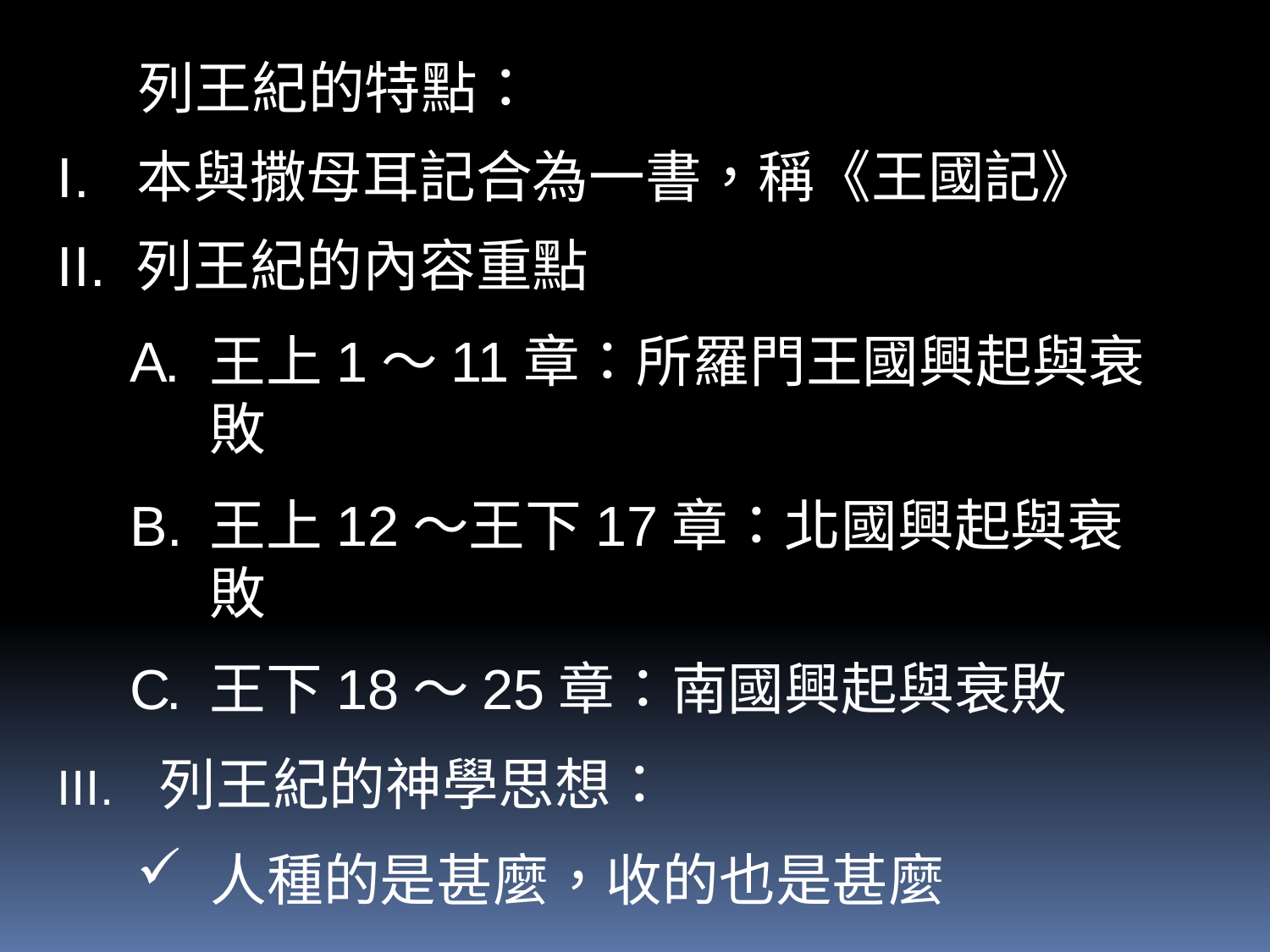

列王紀的特點：
本與撒母耳記合為一書，稱《王國記》
列王紀的內容重點
王上1～11章：所羅門王國興起與衰敗
王上12～王下17章：北國興起與衰敗
王下18～25章：南國興起與衰敗
 列王紀的神學思想：
 人種的是甚麼，收的也是甚麼